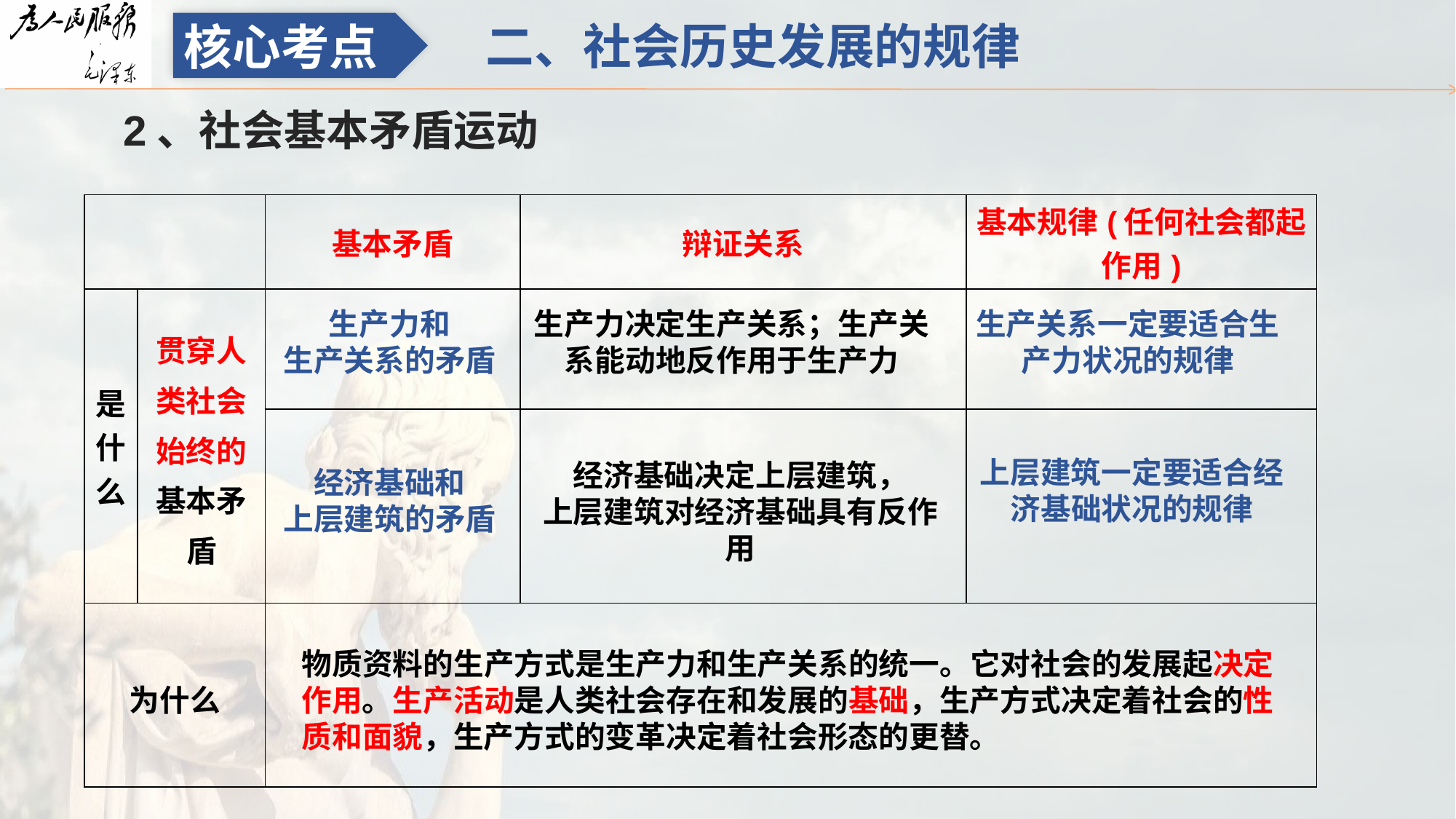

二、社会历史发展的规律
核心考点
2、社会基本矛盾运动
|  |  | 基本矛盾 | 辩证关系 | 基本规律(任何社会都起作用) |
| --- | --- | --- | --- | --- |
| 是什么 | 贯穿人类社会始终的基本矛盾 |  |  |  |
|  |  |  |  |  |
| 为什么 |  |  |  |  |
生产力和
生产关系的矛盾
生产力决定生产关系；生产关系能动地反作用于生产力
生产关系一定要适合生产力状况的规律
上层建筑一定要适合经济基础状况的规律
经济基础决定上层建筑，
上层建筑对经济基础具有反作用
经济基础和
上层建筑的矛盾
物质资料的生产方式是生产力和生产关系的统一。它对社会的发展起决定作用。生产活动是人类社会存在和发展的基础，生产方式决定着社会的性质和面貌，生产方式的变革决定着社会形态的更替。